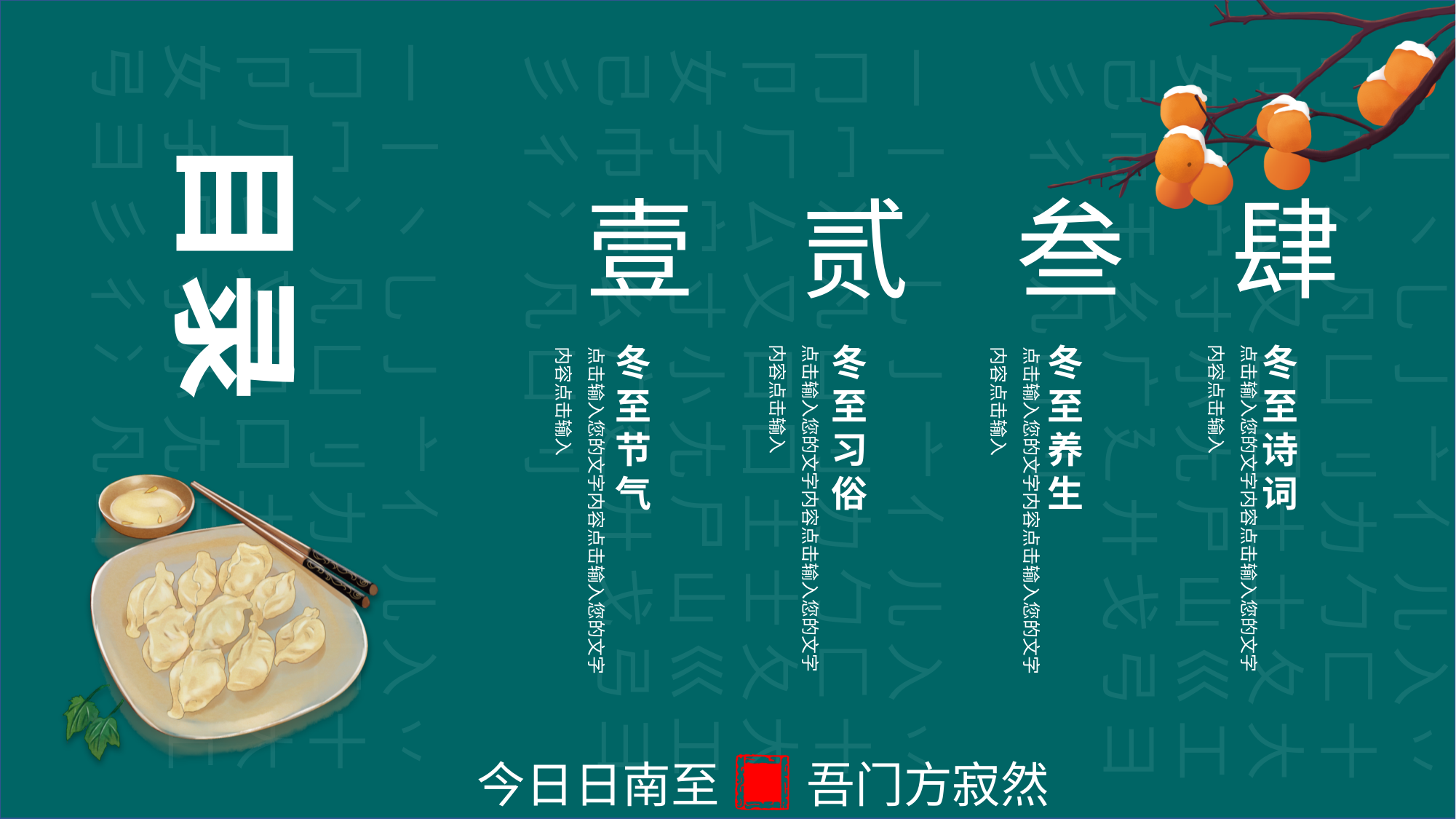

目录
壹
贰
叁
肆
点击输入您的文字内容点击输入您的文字内容点击输入
点击输入您的文字内容点击输入您的文字内容点击输入
冬至节气
冬至习俗
冬至养生
冬至诗词
点击输入您的文字内容点击输入您的文字内容点击输入
点击输入您的文字内容点击输入您的文字内容点击输入